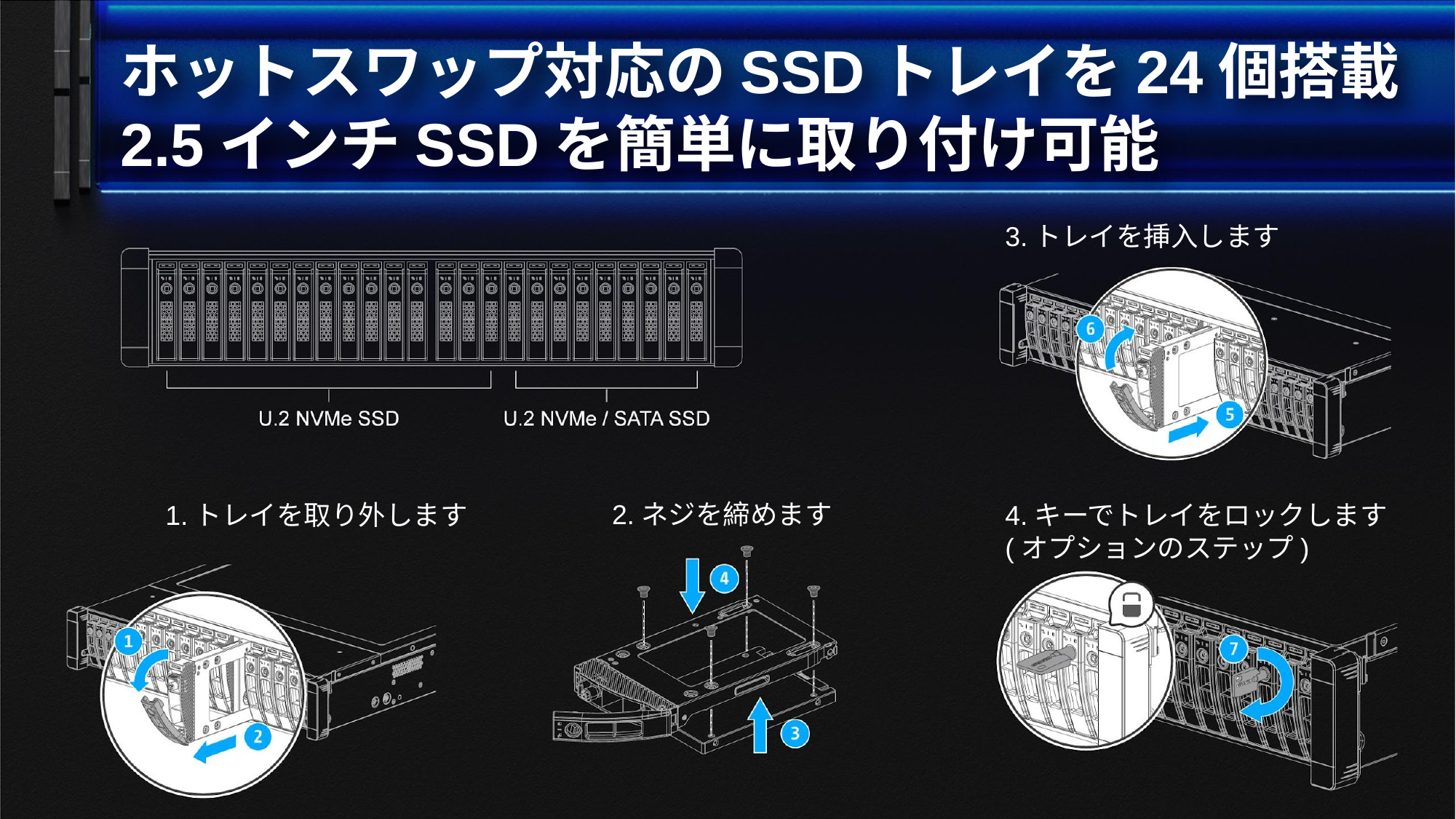

ホットスワップ対応のSSDトレイを24個搭載
2.5インチSSDを簡単に取り付け可能
3.トレイを挿入します
1.トレイを取り外します
2.ネジを締めます
4.キーでトレイをロックします
(オプションのステップ)